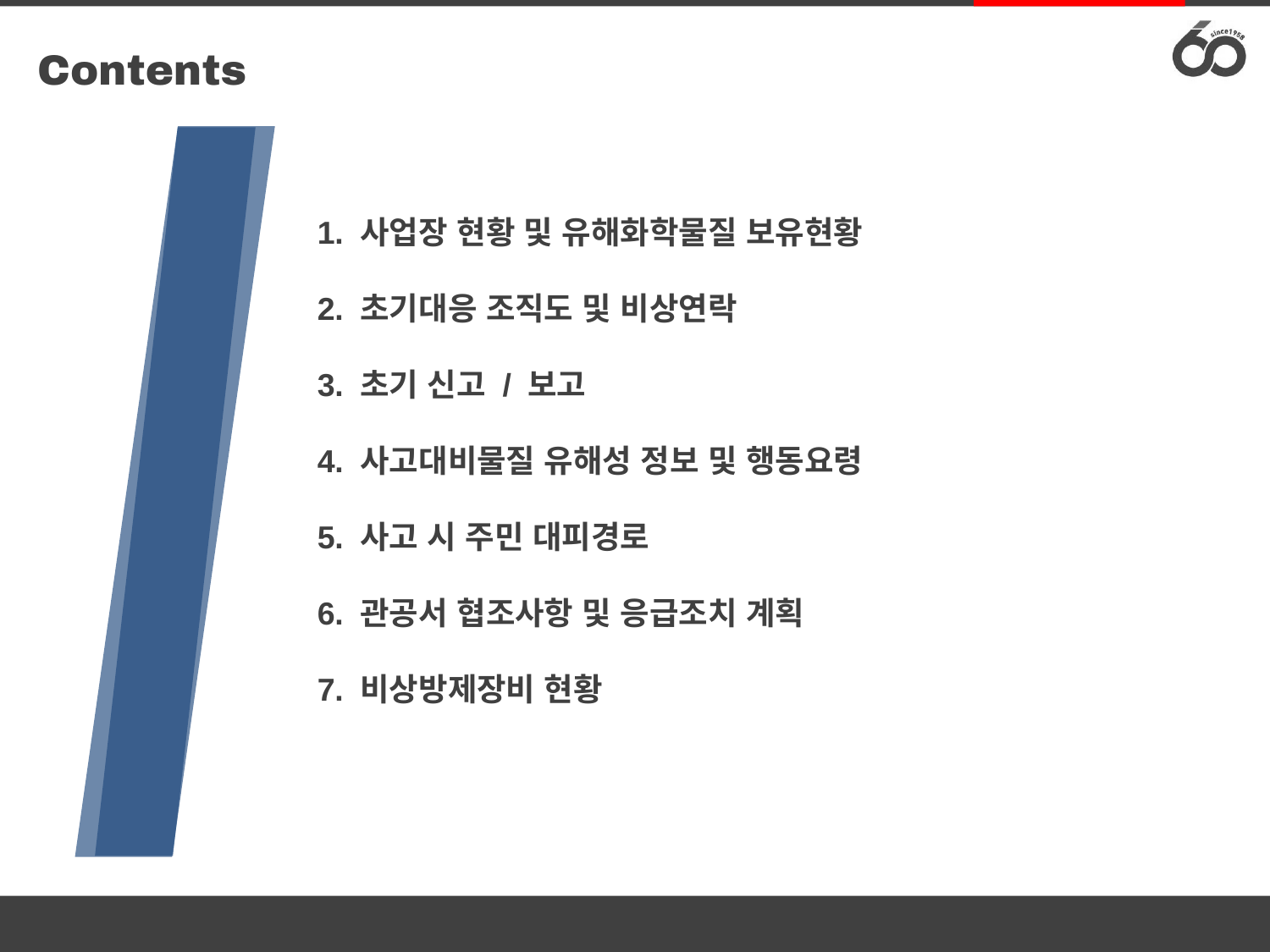

Contents
1. 사업장 현황 및 유해화학물질 보유현황

2. 초기대응 조직도 및 비상연락

3. 초기 신고 / 보고

4. 사고대비물질 유해성 정보 및 행동요령

5. 사고 시 주민 대피경로

6. 관공서 협조사항 및 응급조치 계획

7. 비상방제장비 현황